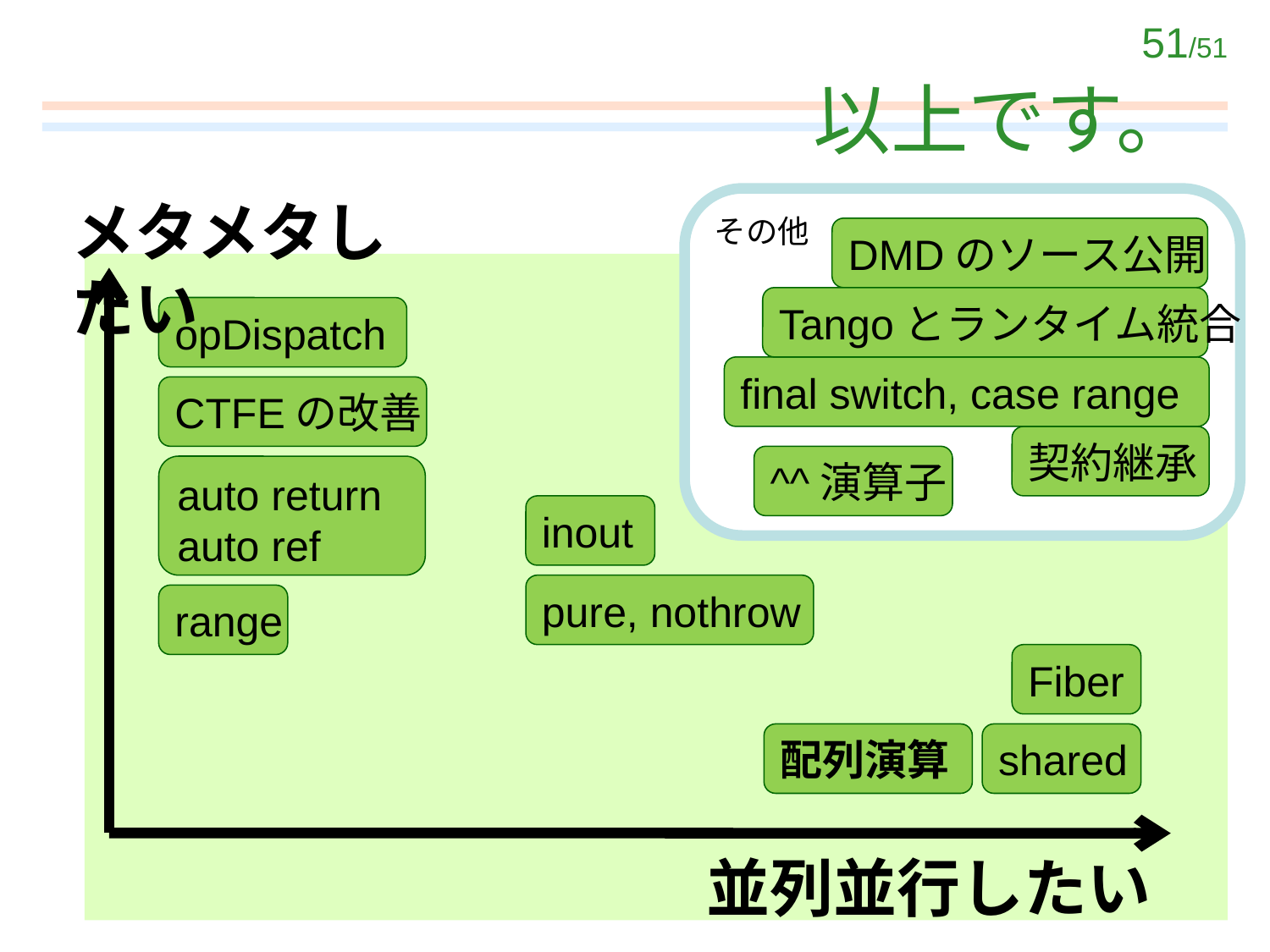

# 以上です。
メタメタしたい
その他
DMDのソース公開

Tangoとランタイム統合
opDispatch
final switch, case range
CTFEの改善
契約継承
^^演算子
auto return
auto ref
inout
pure, nothrow
range
Fiber
配列演算
shared
並列並行したい